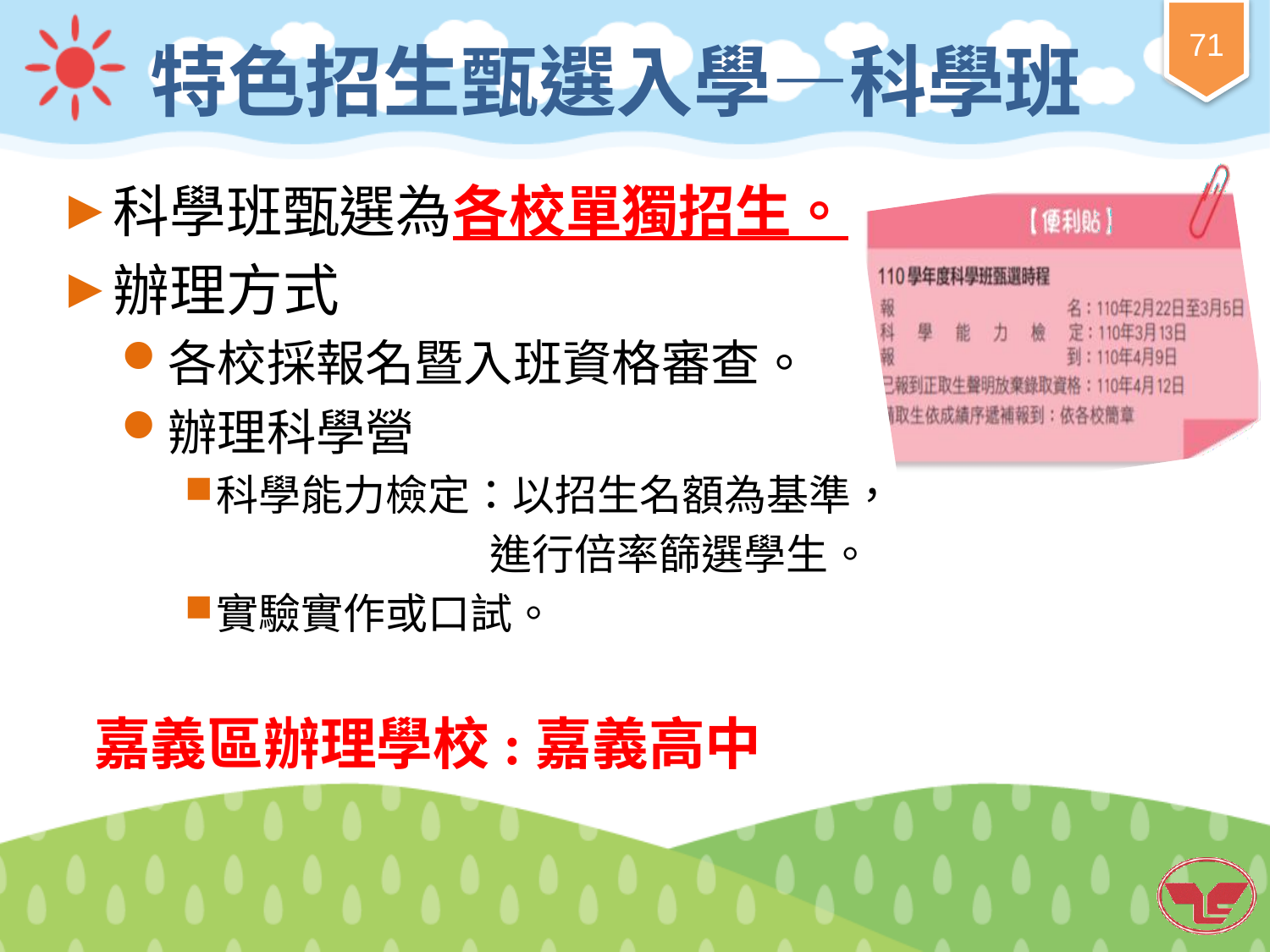

# 特色招生甄選入學—科學班
科學班甄選為各校單獨招生。
辦理方式
各校採報名暨入班資格審查。
辦理科學營
科學能力檢定：以招生名額為基準，
                               進行倍率篩選學生。
實驗實作或口試。

嘉義區辦理學校:嘉義高中